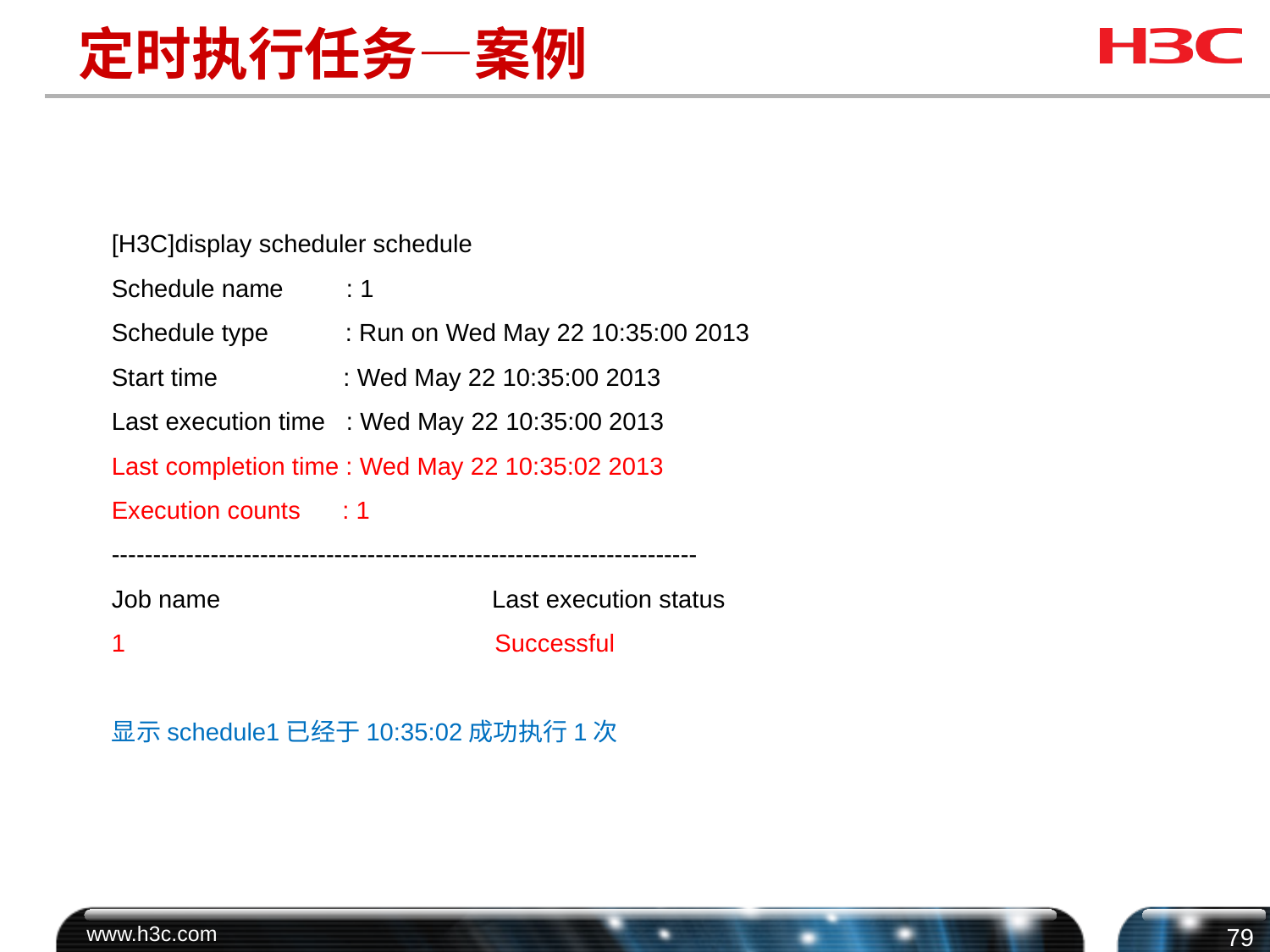

# 定时执行任务—案例
[H3C]display scheduler schedule
Schedule name         : 1
Schedule type           : Run on Wed May 22 10:35:00 2013
Start time                  : Wed May 22 10:35:00 2013
Last execution time   : Wed May 22 10:35:00 2013
Last completion time : Wed May 22 10:35:02 2013
Execution counts      : 1
-----------------------------------------------------------------------
Job name                                       Last execution status
1                                                     Successful

显示schedule1已经于10:35:02成功执行1次